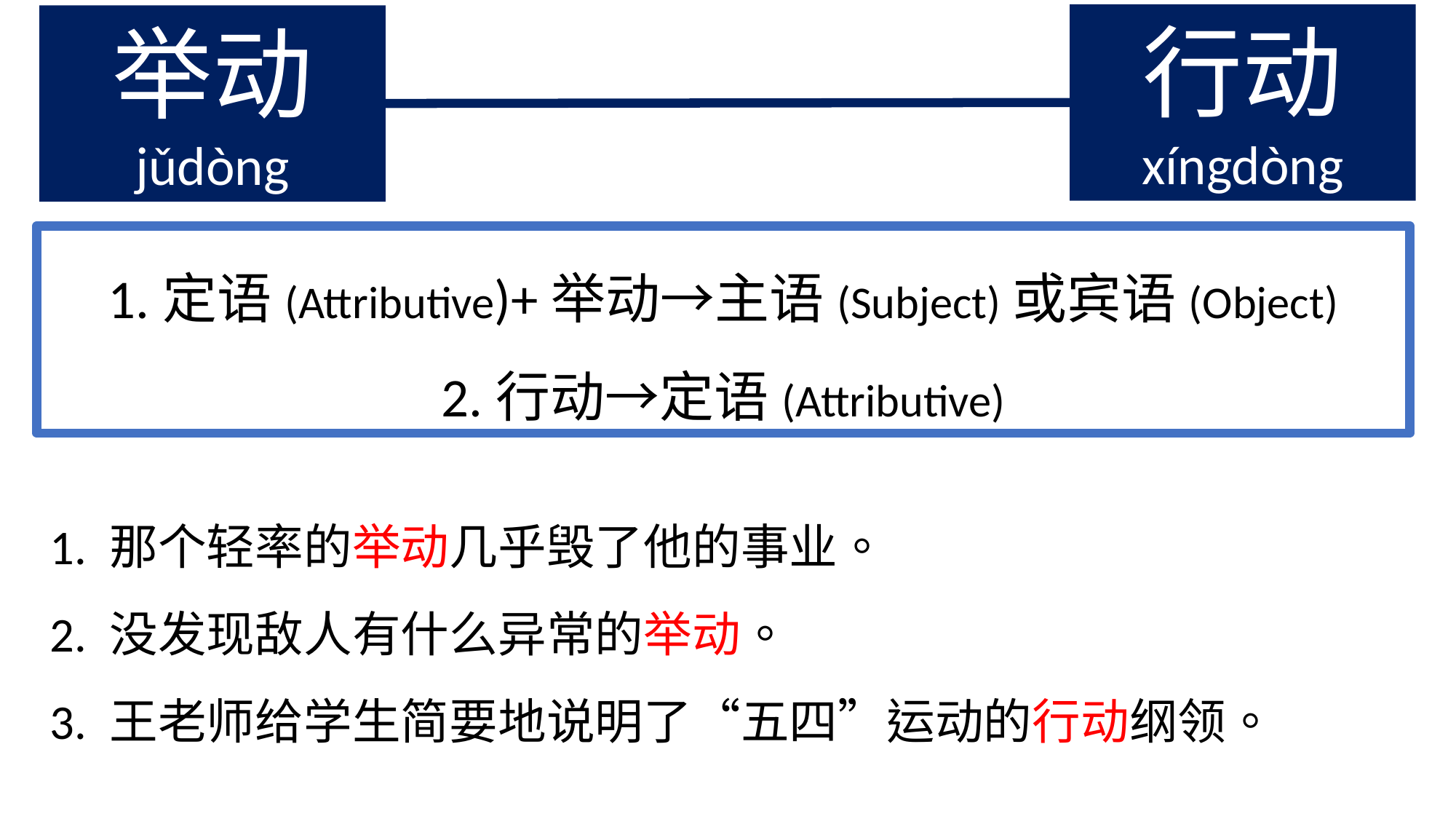

行动
xíngdòng
举动
jǔdòng
1.定语(Attributive)+举动→主语(Subject)或宾语(Object)
2.行动→定语(Attributive)
1. 那个轻率的举动几乎毁了他的事业。
2. 没发现敌人有什么异常的举动。
3. 王老师给学生简要地说明了“五四”运动的行动纲领。